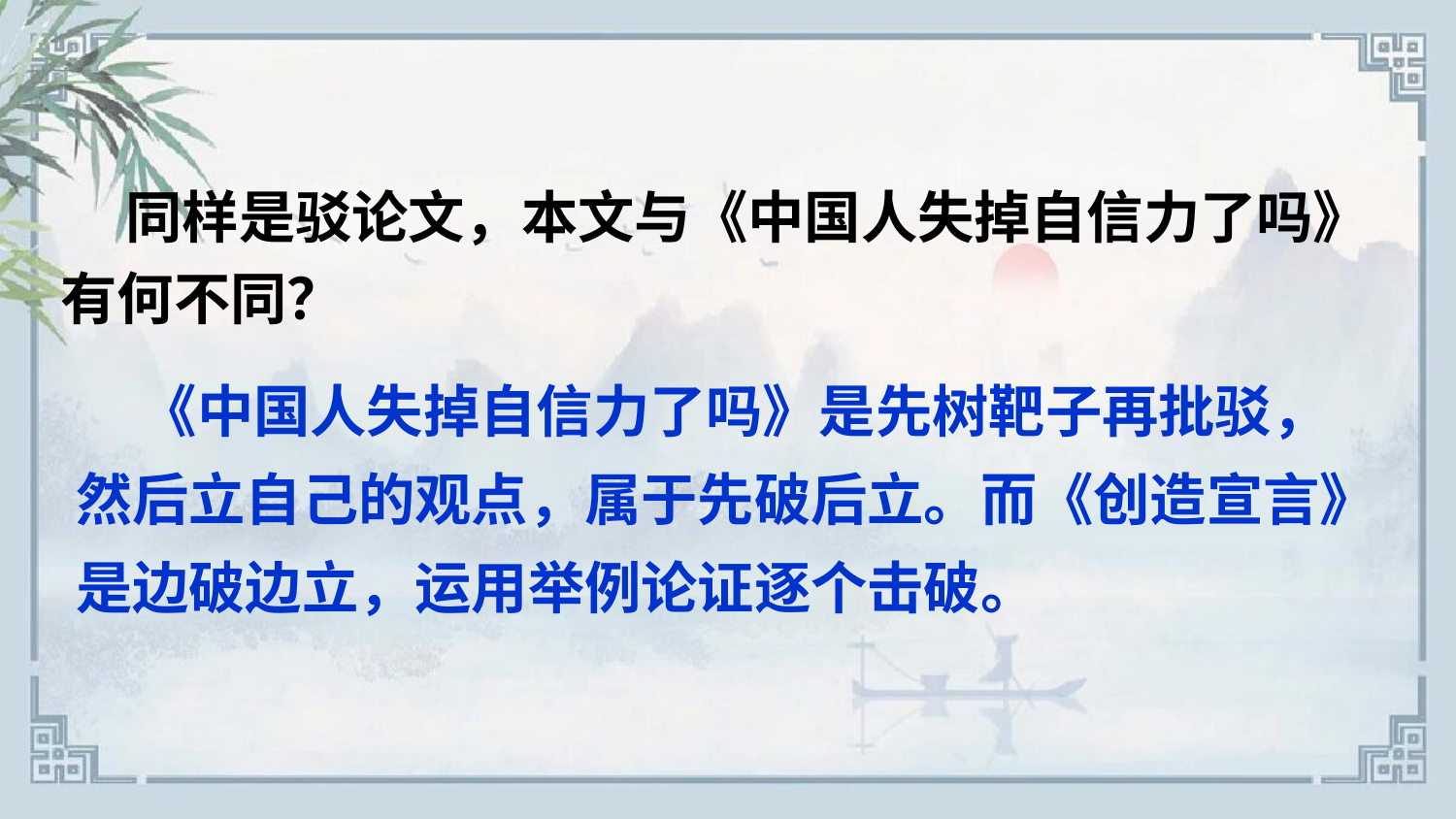

同样是驳论文，本文与《中国人失掉自信力了吗》有何不同？
    《中国人失掉自信力了吗》是先树靶子再批驳，然后立自己的观点，属于先破后立。而《创造宣言》是边破边立，运用举例论证逐个击破。